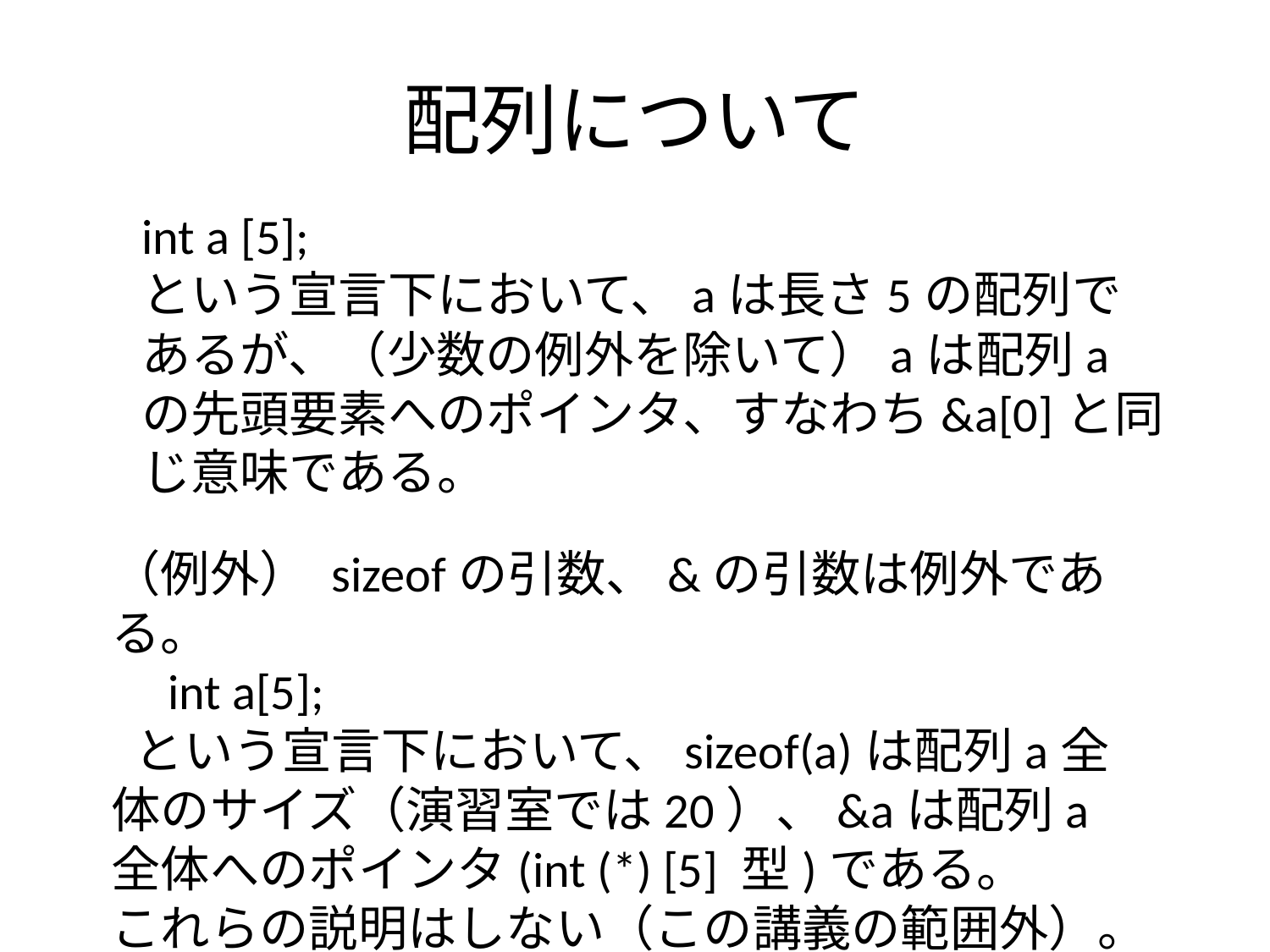

# 配列について
int a [5];
という宣言下において、aは長さ5の配列であるが、（少数の例外を除いて）aは配列aの先頭要素へのポインタ、すなわち&a[0]と同じ意味である。
（例外） sizeofの引数、&の引数は例外である。
     int a[5];
 という宣言下において、sizeof(a)は配列a全体のサイズ（演習室では20）、&aは配列a全体へのポインタ(int (*) [5] 型)である。
これらの説明はしない（この講義の範囲外）。